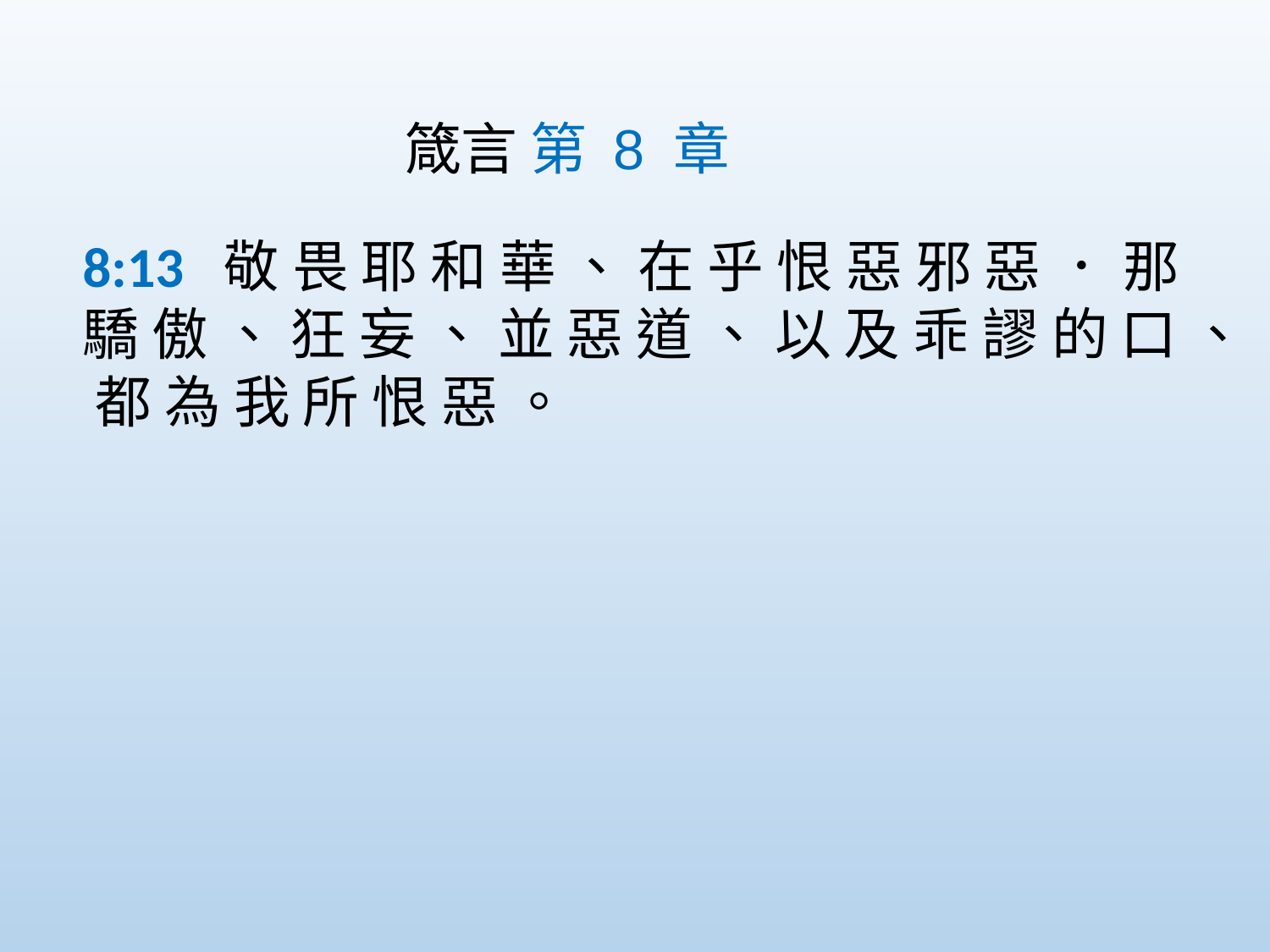

箴言 第 8 章
8:13  敬 畏 耶 和 華 、 在 乎 恨 惡 邪 惡 ． 那 驕 傲 、 狂 妄 、 並 惡 道 、 以 及 乖 謬 的 口 、 都 為 我 所 恨 惡 。